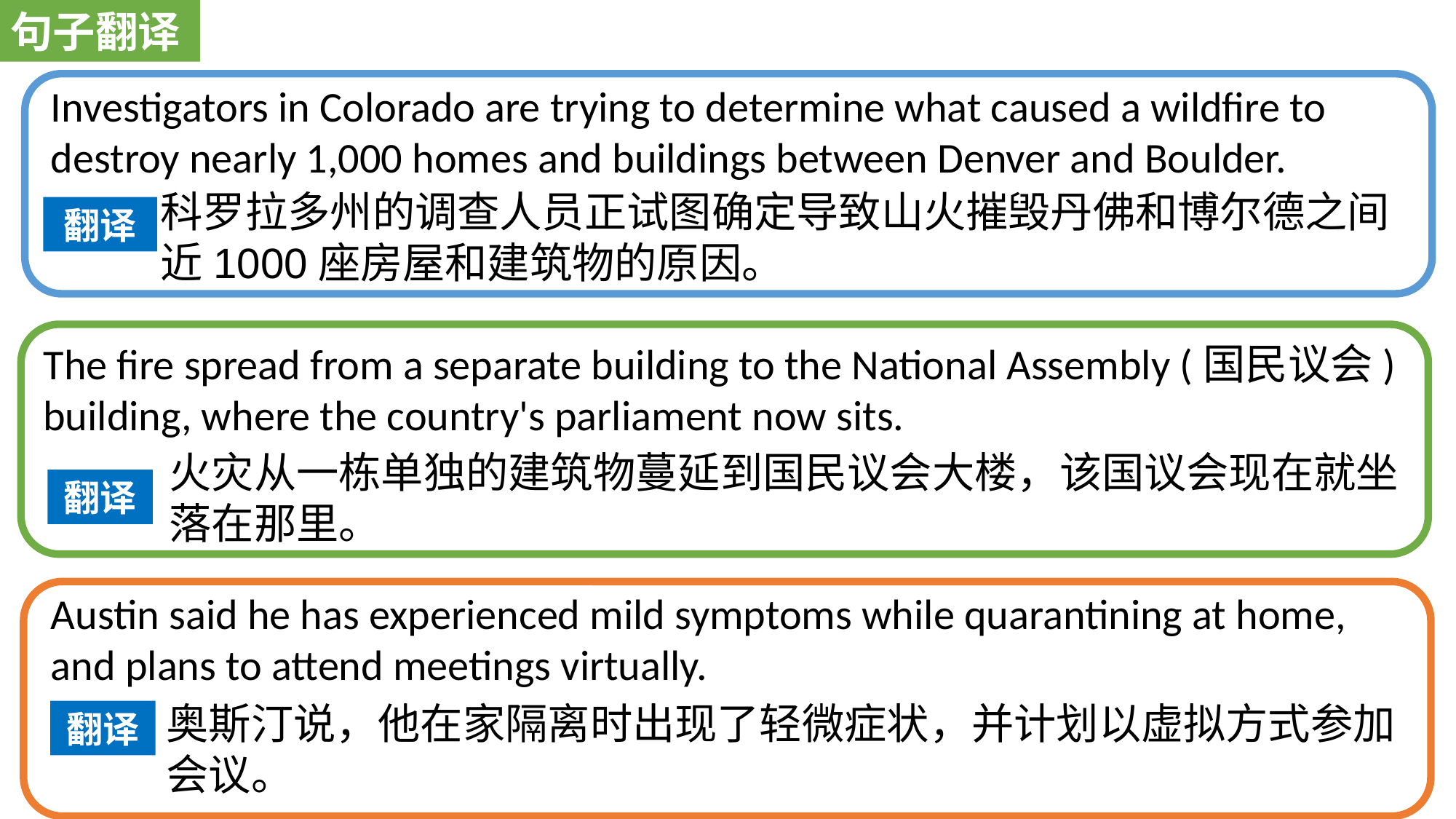

句子翻译

Investigators in Colorado are trying to determine what caused a wildfire to destroy nearly 1,000 homes and buildings between Denver and Boulder.

科罗拉多州的调查人员正试图确定导致山火摧毁丹佛和博尔德之间近1000座房屋和建筑物的原因。
翻译

The fire spread from a separate building to the National Assembly (国民议会) building, where the country's parliament now sits.

火灾从一栋单独的建筑物蔓延到国民议会大楼，该国议会现在就坐落在那里。
翻译

Austin said he has experienced mild symptoms while quarantining at home, and plans to attend meetings virtually.

奥斯汀说，他在家隔离时出现了轻微症状，并计划以虚拟方式参加会议。
翻译